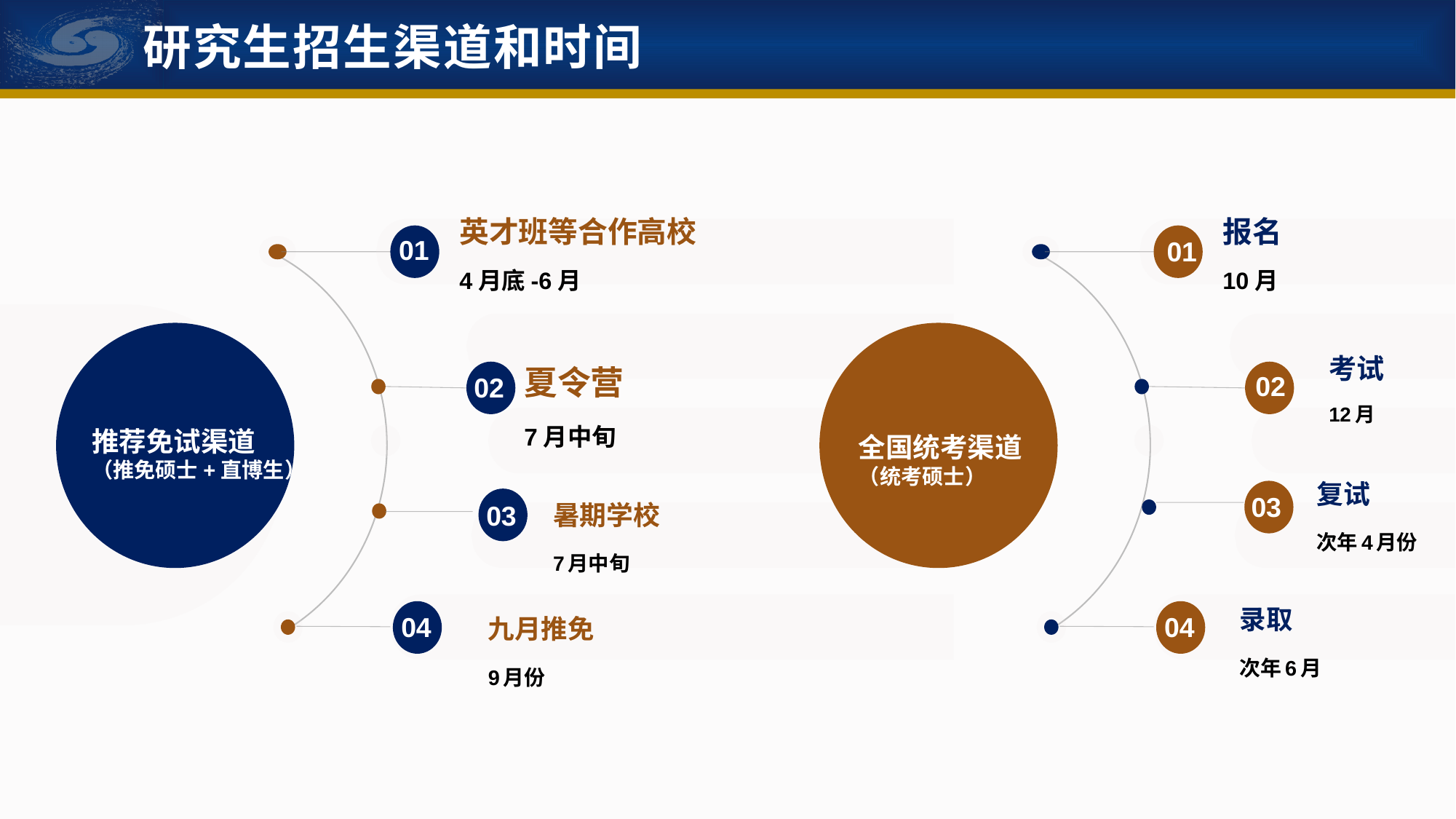

研究生招生渠道和时间
英才班等合作高校
4月底-6月

01

夏令营
7月中旬

02

推荐免试渠道
（推免硕士+直博生）

暑期学校
7月中旬

03

九月推免
9月份

04

报名
10月

01

考试
12月

02

全国统考渠道
（统考硕士）
复试
次年4月份

03

录取
次年6月

04